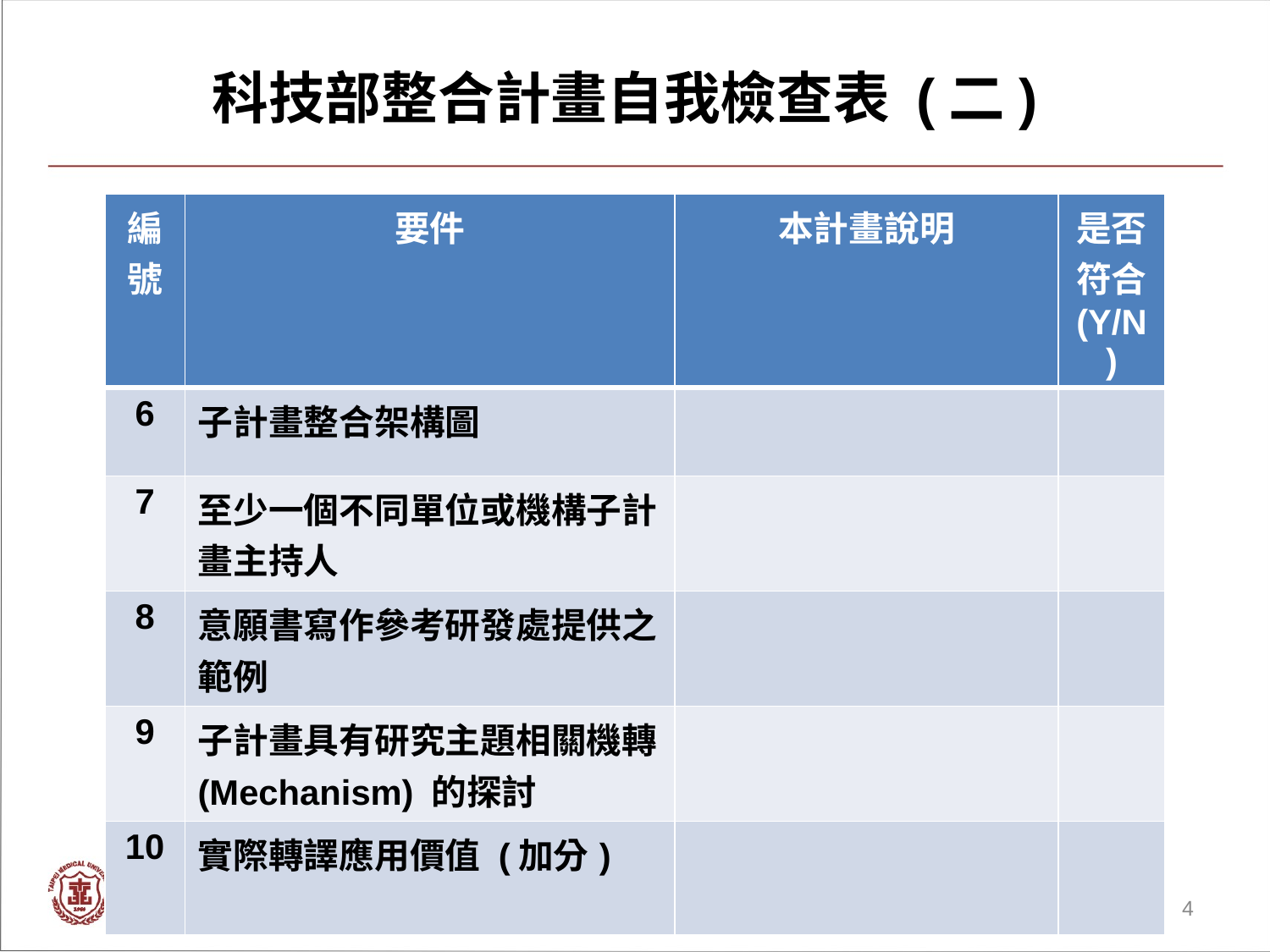

科技部整合計畫自我檢查表 (二)
| 編號 | 要件 | 本計畫說明 | 是否符合 (Y/N) |
| --- | --- | --- | --- |
| 6 | 子計畫整合架構圖 |  |  |
| 7 | 至少一個不同單位或機構子計畫主持人 |  |  |
| 8 | 意願書寫作參考研發處提供之範例 |  |  |
| 9 | 子計畫具有研究主題相關機轉 (Mechanism) 的探討 |  |  |
| 10 | 實際轉譯應用價值 (加分) |  |  |
4